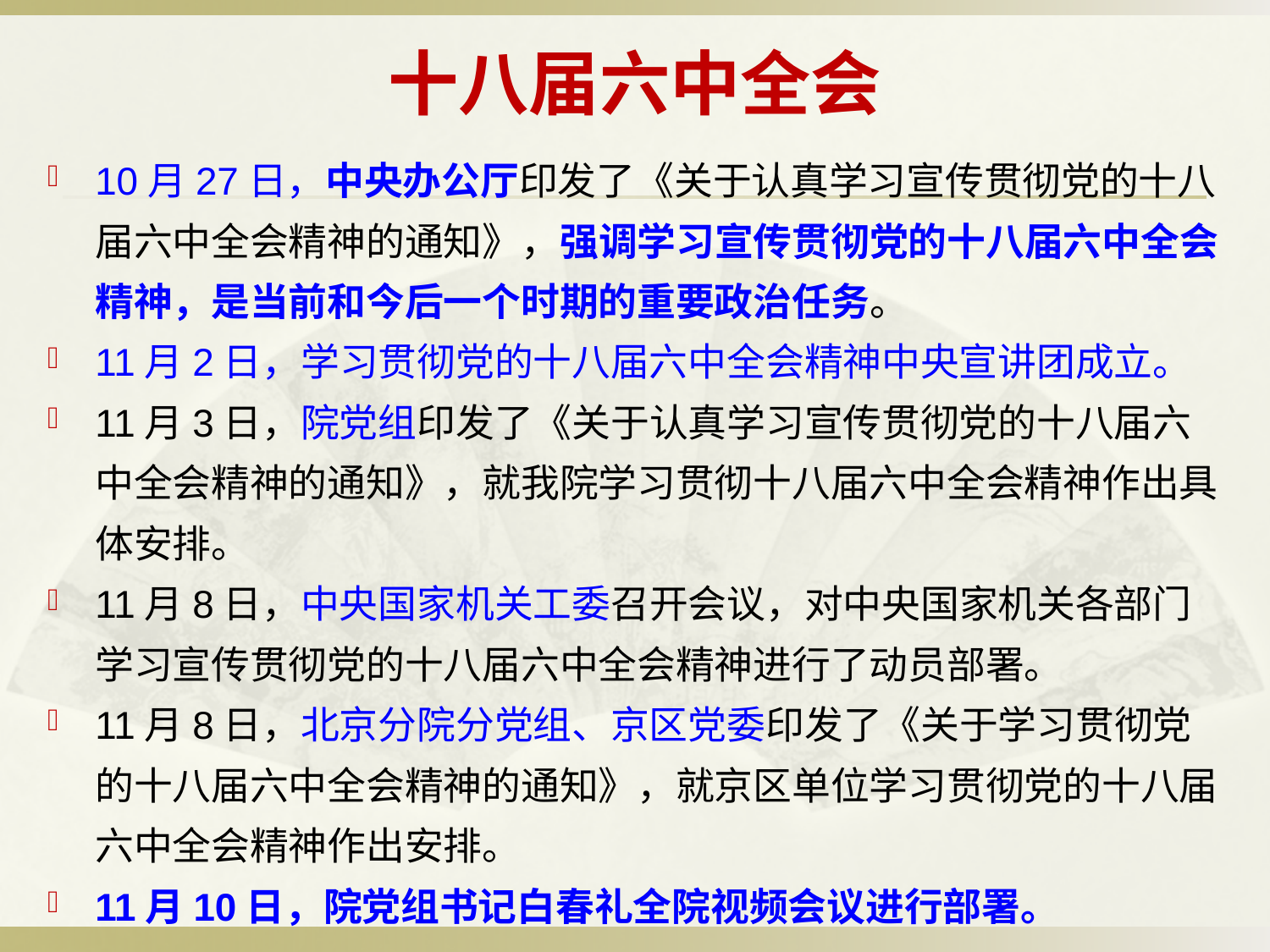

# 十八届六中全会
10月27日，中央办公厅印发了《关于认真学习宣传贯彻党的十八届六中全会精神的通知》，强调学习宣传贯彻党的十八届六中全会精神，是当前和今后一个时期的重要政治任务。
11月2日，学习贯彻党的十八届六中全会精神中央宣讲团成立。
11月3日，院党组印发了《关于认真学习宣传贯彻党的十八届六中全会精神的通知》，就我院学习贯彻十八届六中全会精神作出具体安排。
11月8日，中央国家机关工委召开会议，对中央国家机关各部门学习宣传贯彻党的十八届六中全会精神进行了动员部署。
11月8日，北京分院分党组、京区党委印发了《关于学习贯彻党的十八届六中全会精神的通知》，就京区单位学习贯彻党的十八届六中全会精神作出安排。
11月10日，院党组书记白春礼全院视频会议进行部署。